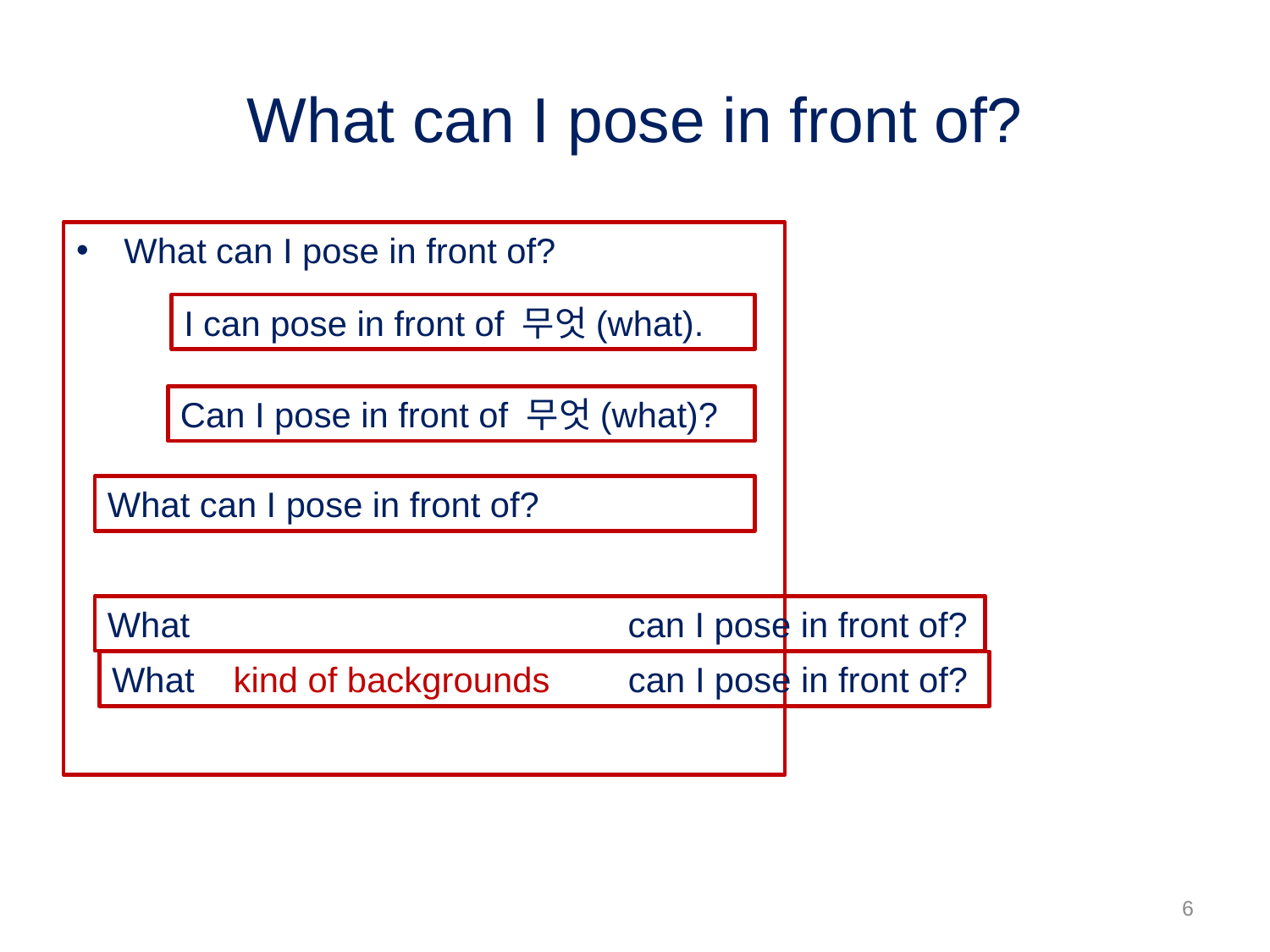

# What can I pose in front of?
What can I pose in front of?
I can pose in front of 무엇(what).
Can I pose in front of 무엇(what)?
What can I pose in front of?
What                                             can I pose in front of?
What    kind of backgrounds        can I pose in front of?
6